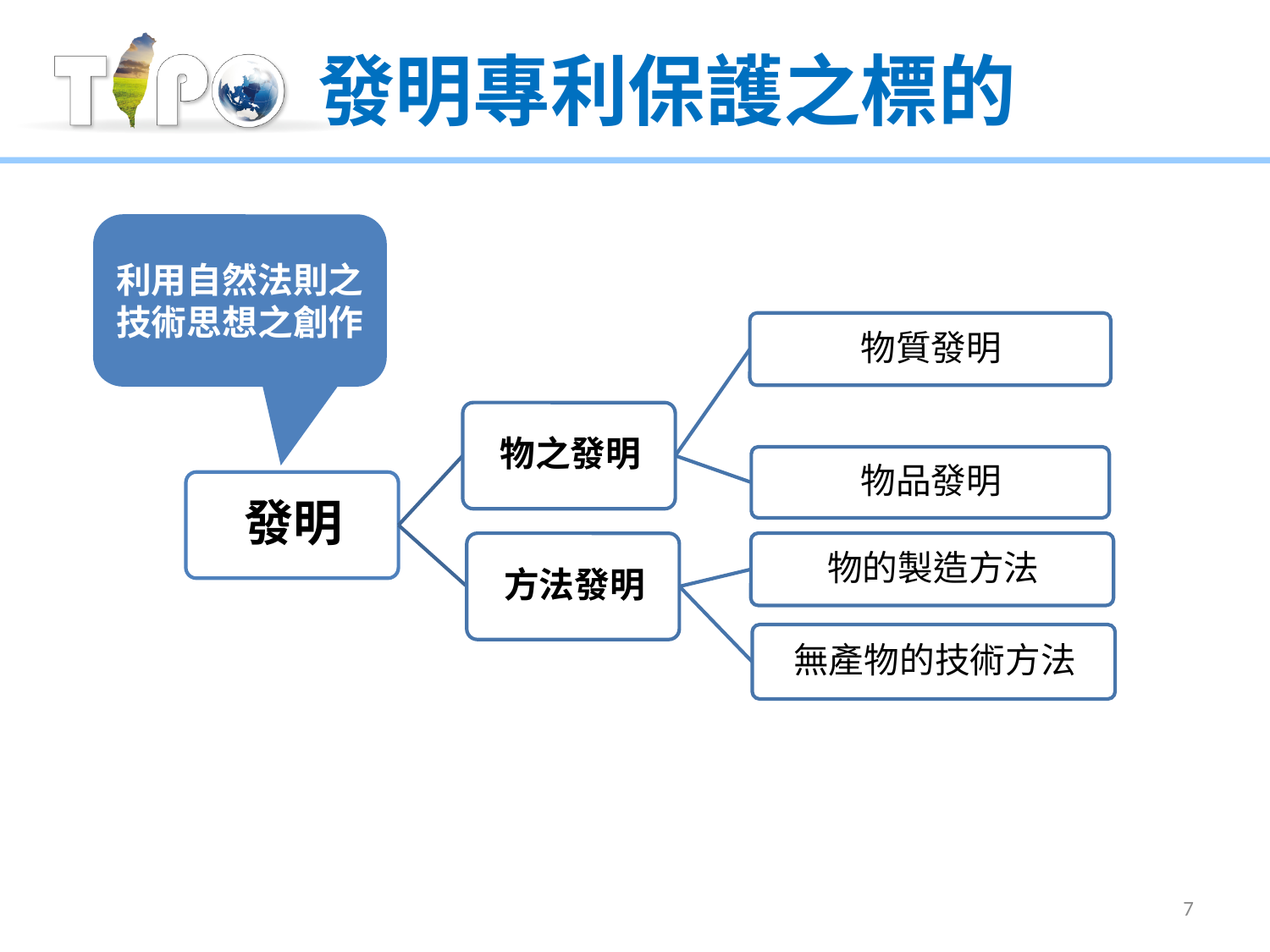

# 發明專利保護之標的
利用自然法則之技術思想之創作
發明

物之發明

物質發明

物品發明

方法發明

物的製造方法

無產物的技術方法
7